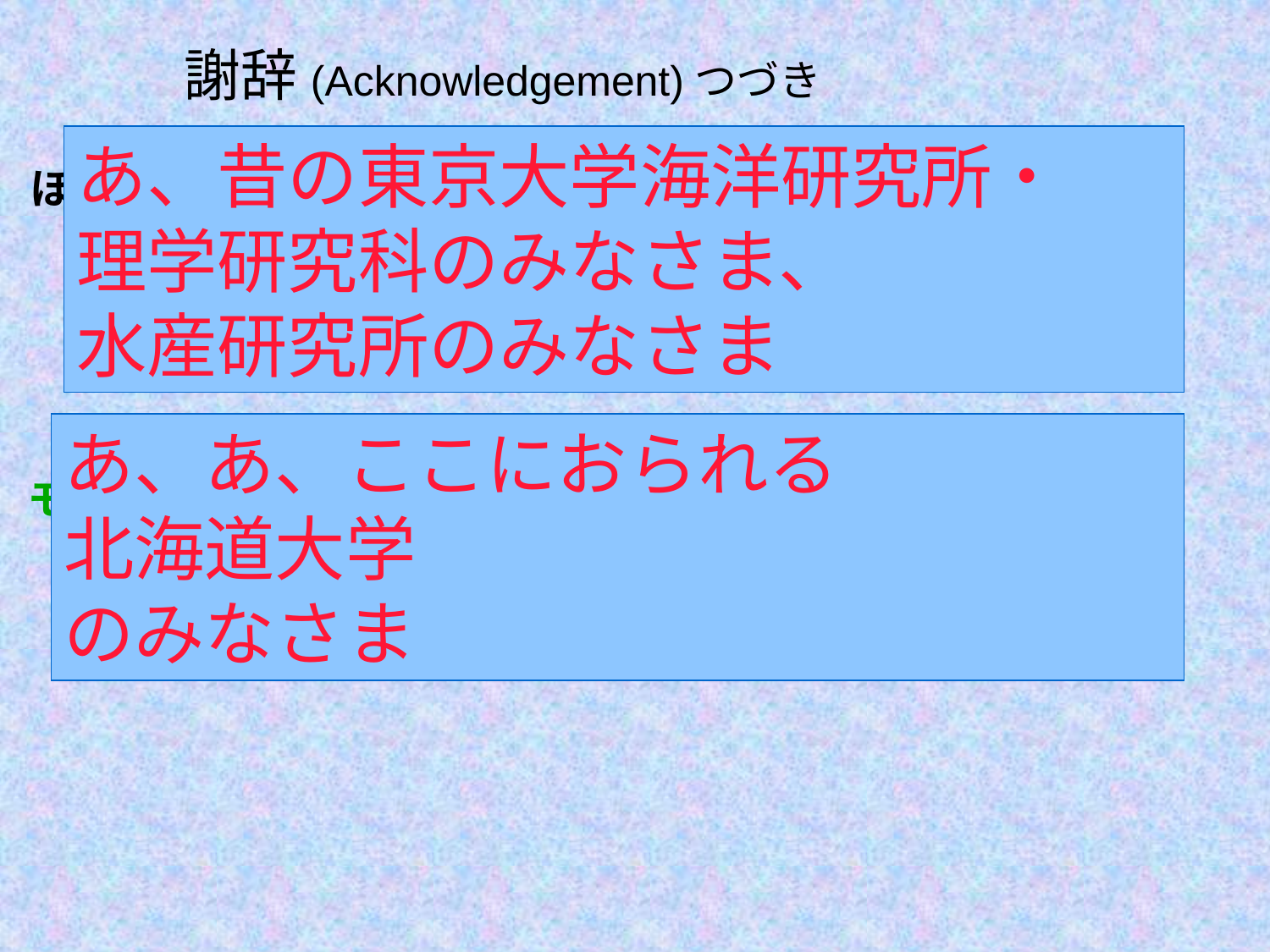

謝辞(Acknowledgement)つづき
あ、昔の東京大学海洋研究所・
理学研究科のみなさま、
水産研究所のみなさま
ほかに支援してくださった先輩諸氏
あ、あ、ここにおられる
北海道大学
のみなさま
モデリングについて教えてくれた師匠はいませんが…。